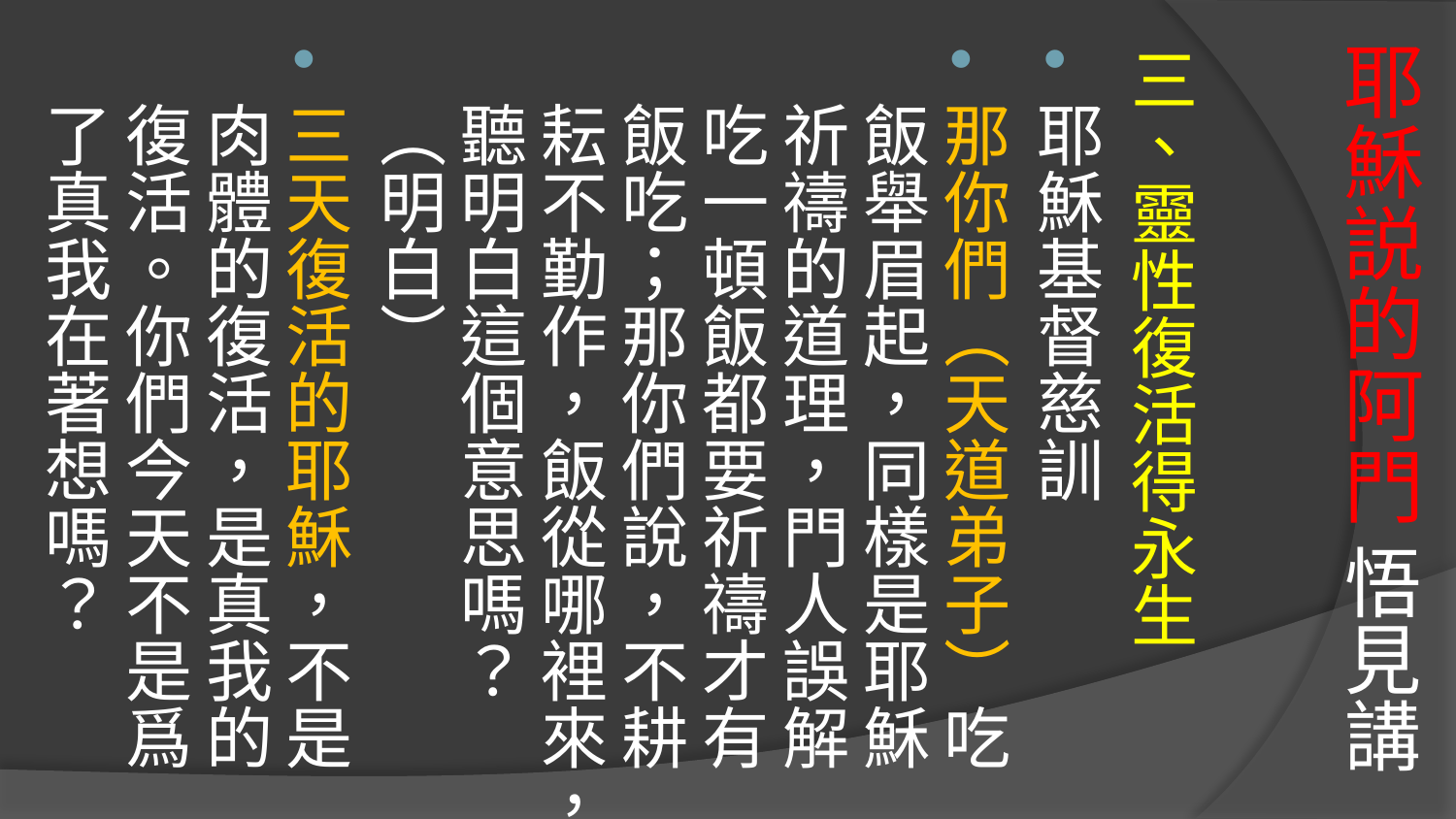

# 耶穌説的阿門 悟見講
三、靈性復活得永生
耶穌基督慈訓
那你們（天道弟子）吃飯舉眉起，同樣是耶穌祈禱的道理，門人誤解吃一頓飯都要祈禱才有飯吃；那你們說，不耕耘不勤作，飯從哪裡來，聽明白這個意思嗎？（明白）
三天復活的耶穌，不是肉體的復活，是真我的復活。你們今天不是爲了真我在著想嗎？